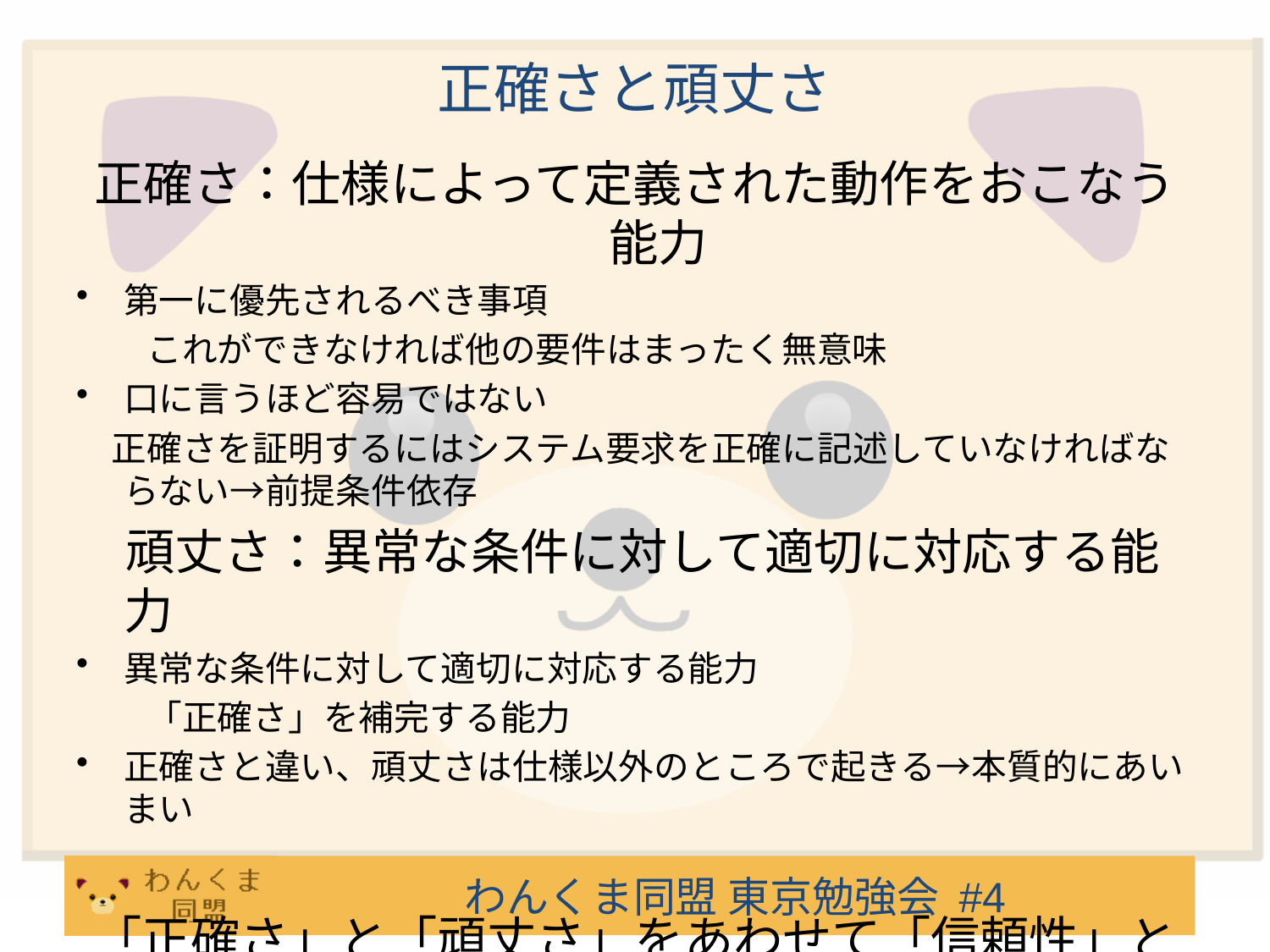

# 正確さと頑丈さ
正確さ：仕様によって定義された動作をおこなう能力
第一に優先されるべき事項
　　これができなければ他の要件はまったく無意味
口に言うほど容易ではない
　正確さを証明するにはシステム要求を正確に記述していなければならない→前提条件依存
　頑丈さ：異常な条件に対して適切に対応する能力
異常な条件に対して適切に対応する能力
　　「正確さ」を補完する能力
正確さと違い、頑丈さは仕様以外のところで起きる→本質的にあいまい

「正確さ」と「頑丈さ」をあわせて「信頼性」という